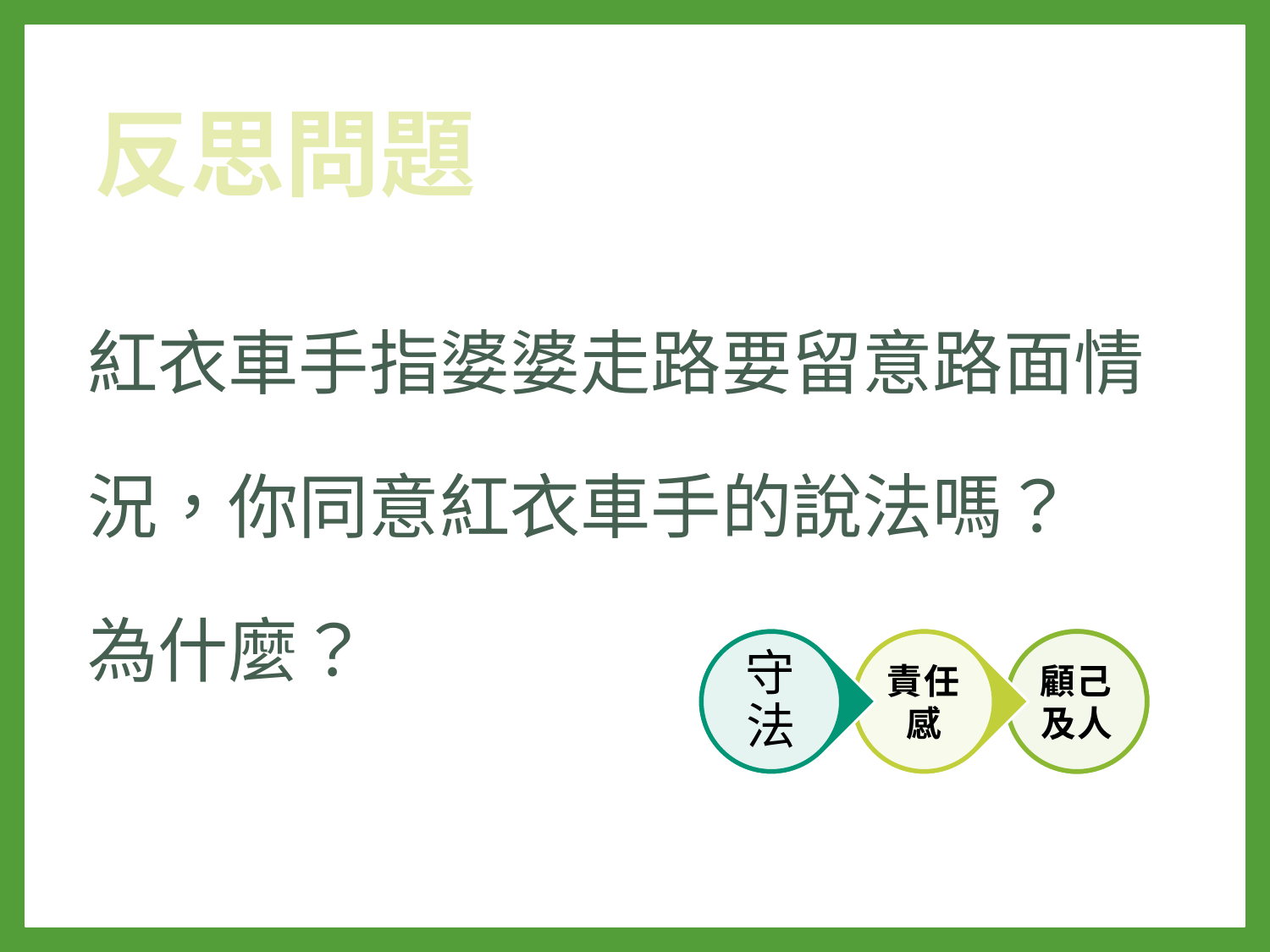

# 反思問題
紅衣車手指婆婆走路要留意路面情況，你同意紅衣車手的說法嗎？
為什麼？
顧己及人
責任感
守法